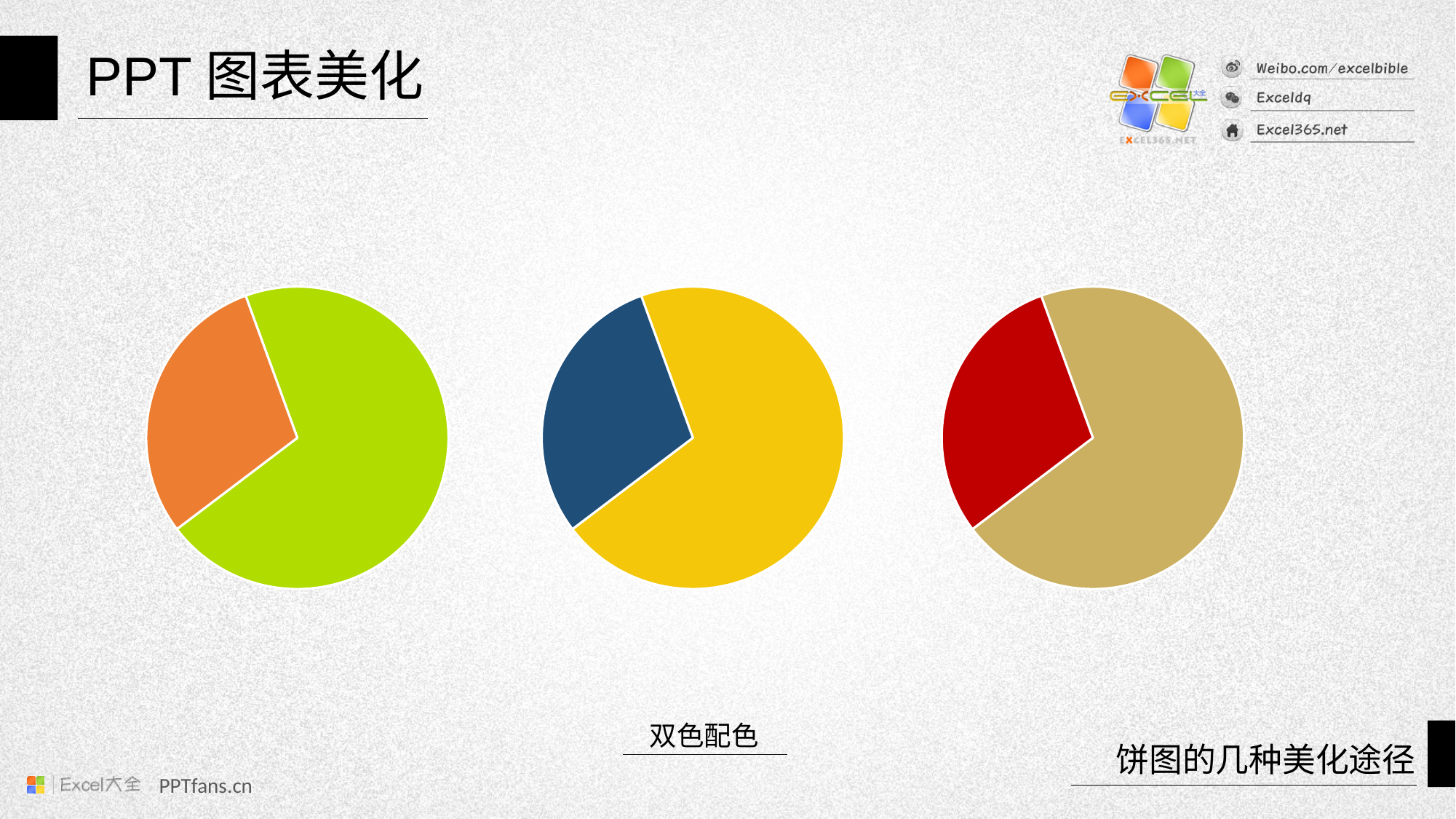

### Chart

| Category | 交易额 |
|---|---|
| B | 820.9 |
| D | 348.0 |

### Chart

| Category | 交易额 |
|---|---|
| B | 820.9 |
| D | 348.0 |

### Chart

| Category | 交易额 |
|---|---|
| B | 820.9 |
| D | 348.0 |
双色配色
饼图的几种美化途径